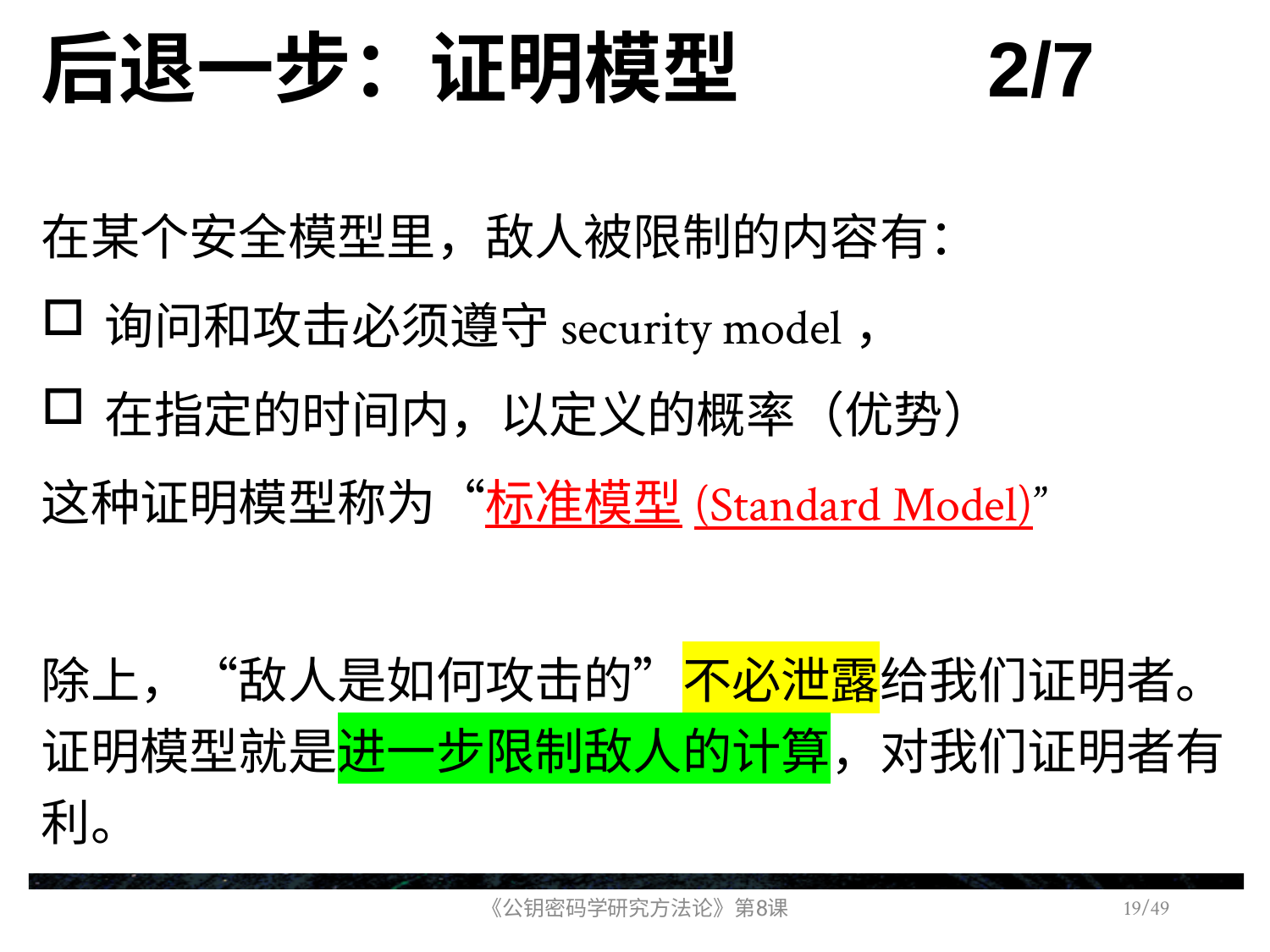

# 后退一步：证明模型             2/7
在某个安全模型里，敌人被限制的内容有：
询问和攻击必须遵守security model，
在指定的时间内，以定义的概率（优势）
这种证明模型称为“标准模型(Standard Model)”

除上，“敌人是如何攻击的”不必泄露给我们证明者。证明模型就是进一步限制敌人的计算，对我们证明者有利。
《公钥密码学研究方法论》第8课
19/49